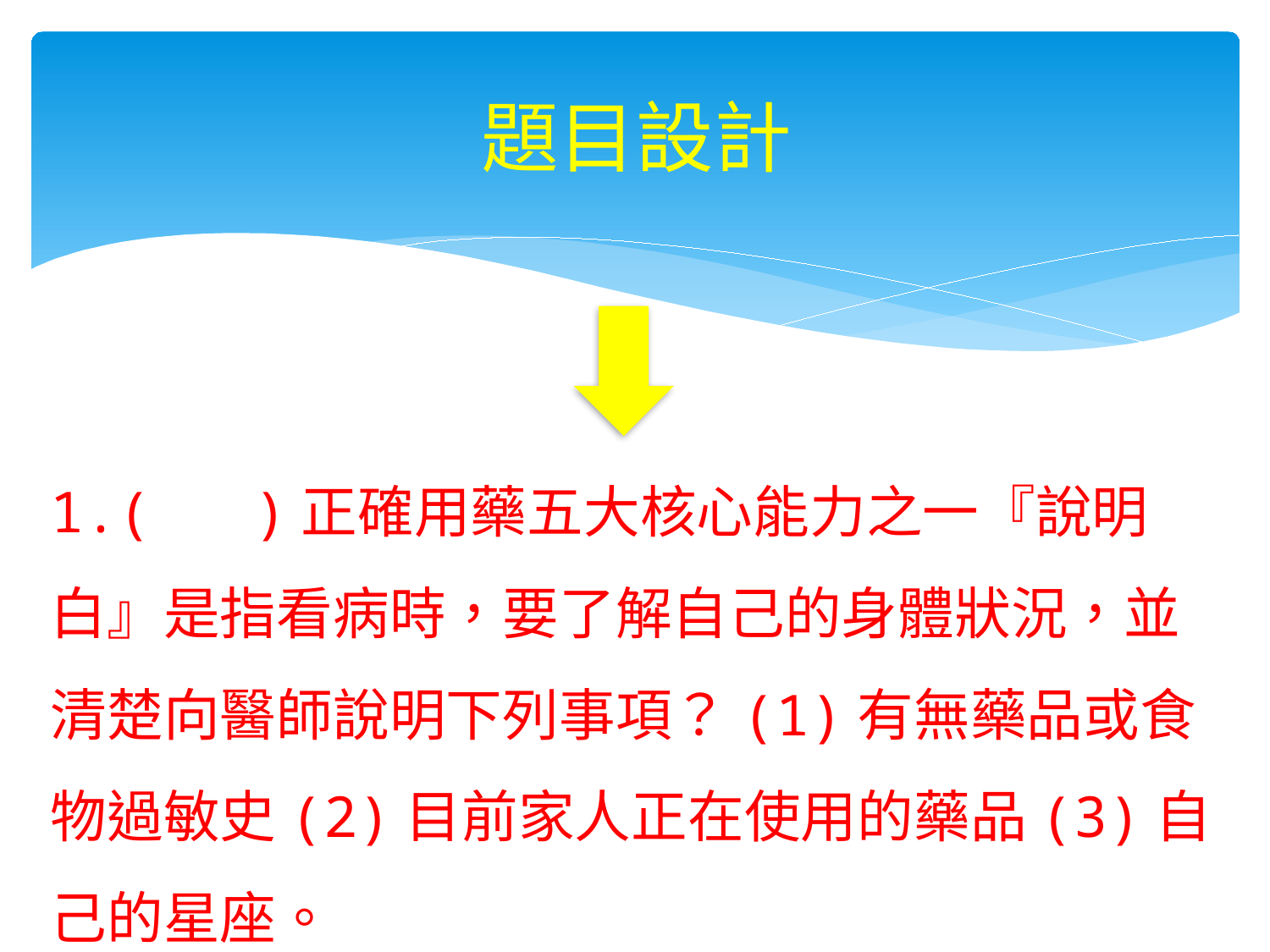

# 題目設計

1.(   )正確用藥五大核心能力之一『說明白』是指看病時，要了解自己的身體狀況，並清楚向醫師說明下列事項？(1)有無藥品或食物過敏史(2)目前家人正在使用的藥品(3)自己的星座。